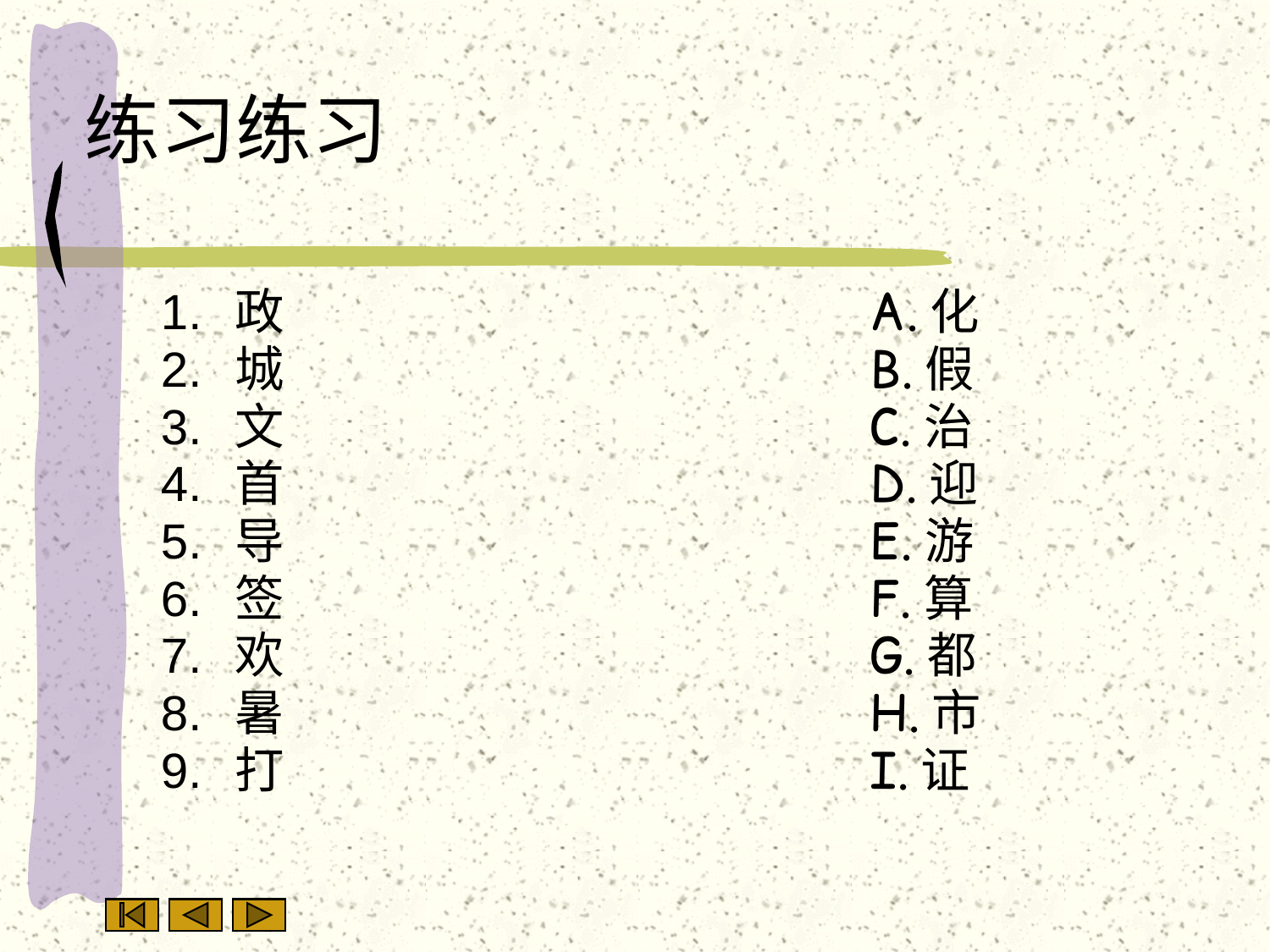

# 练习练习
政					A.化
城					B.假
文					C.治
首					D.迎
导					E.游
签					F.算
欢					G.都
暑					H.市
打					I.证